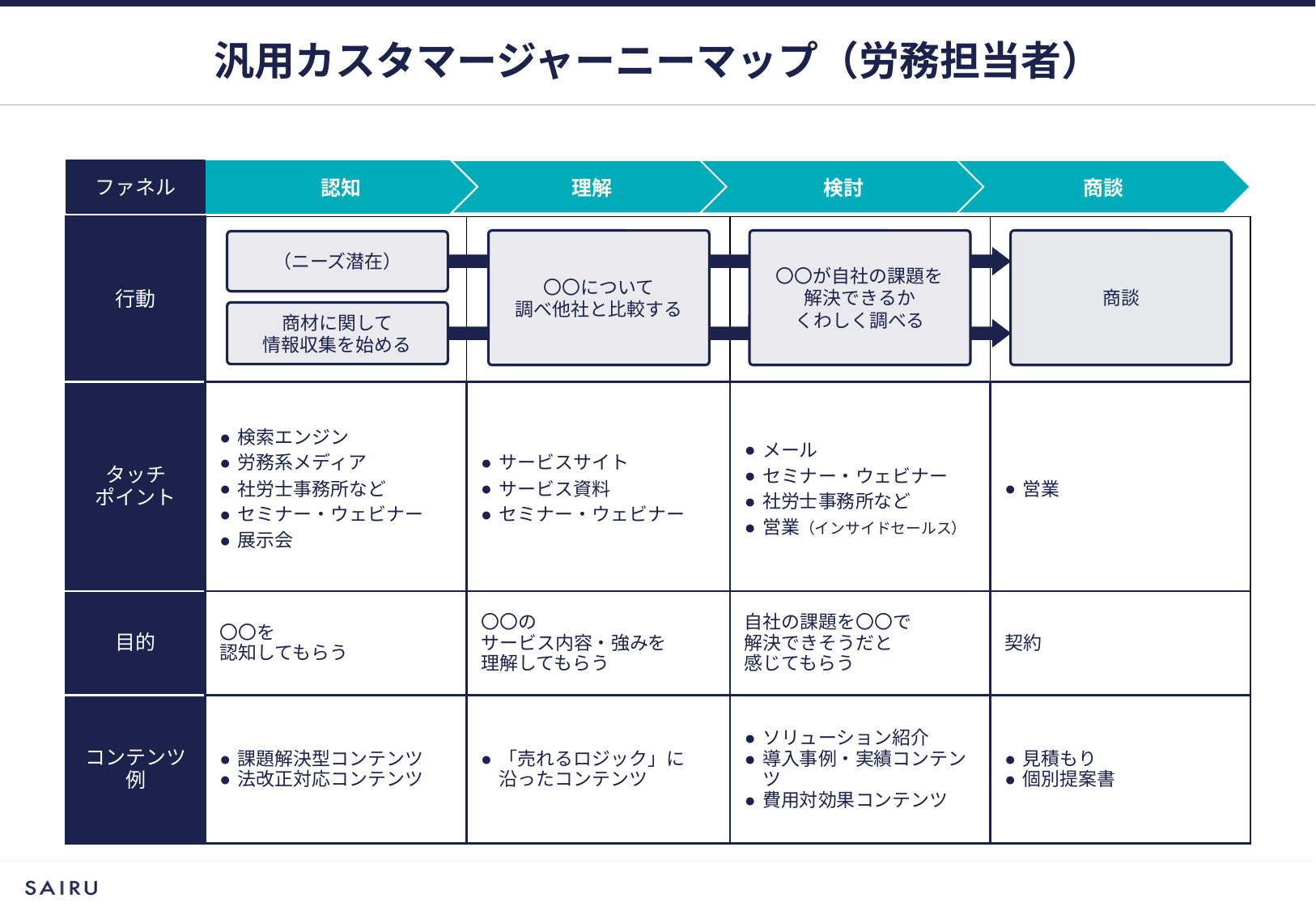

# 汎用カスタマージャーニーマップ（労務担当者）
ファネル

認知

理解

検討

商談
| 行動 |  |  |  |  |
| --- | --- | --- | --- | --- |
| タッチ ポイント | 検索エンジン 労務系メディア 社労士事務所など セミナー・ウェビナー 展示会 | サービスサイト サービス資料 セミナー・ウェビナー | メール セミナー・ウェビナー 社労士事務所など 営業（インサイドセールス） | 営業 |
| 目的 | 〇〇を 認知してもらう | 〇〇の サービス内容・強みを 理解してもらう | 自社の課題を〇〇で 解決できそうだと 感じてもらう | 契約 |
| コンテンツ例 | 課題解決型コンテンツ 法改正対応コンテンツ | 「売れるロジック」に沿ったコンテンツ | ソリューション紹介 導入事例・実績コンテンツ 費用対効果コンテンツ | 見積もり 個別提案書 |
〇〇について
調べ他社と比較する
〇〇が自社の課題を
解決できるか
くわしく調べる
商談
（ニーズ潜在）

商材に関して
情報収集を始める